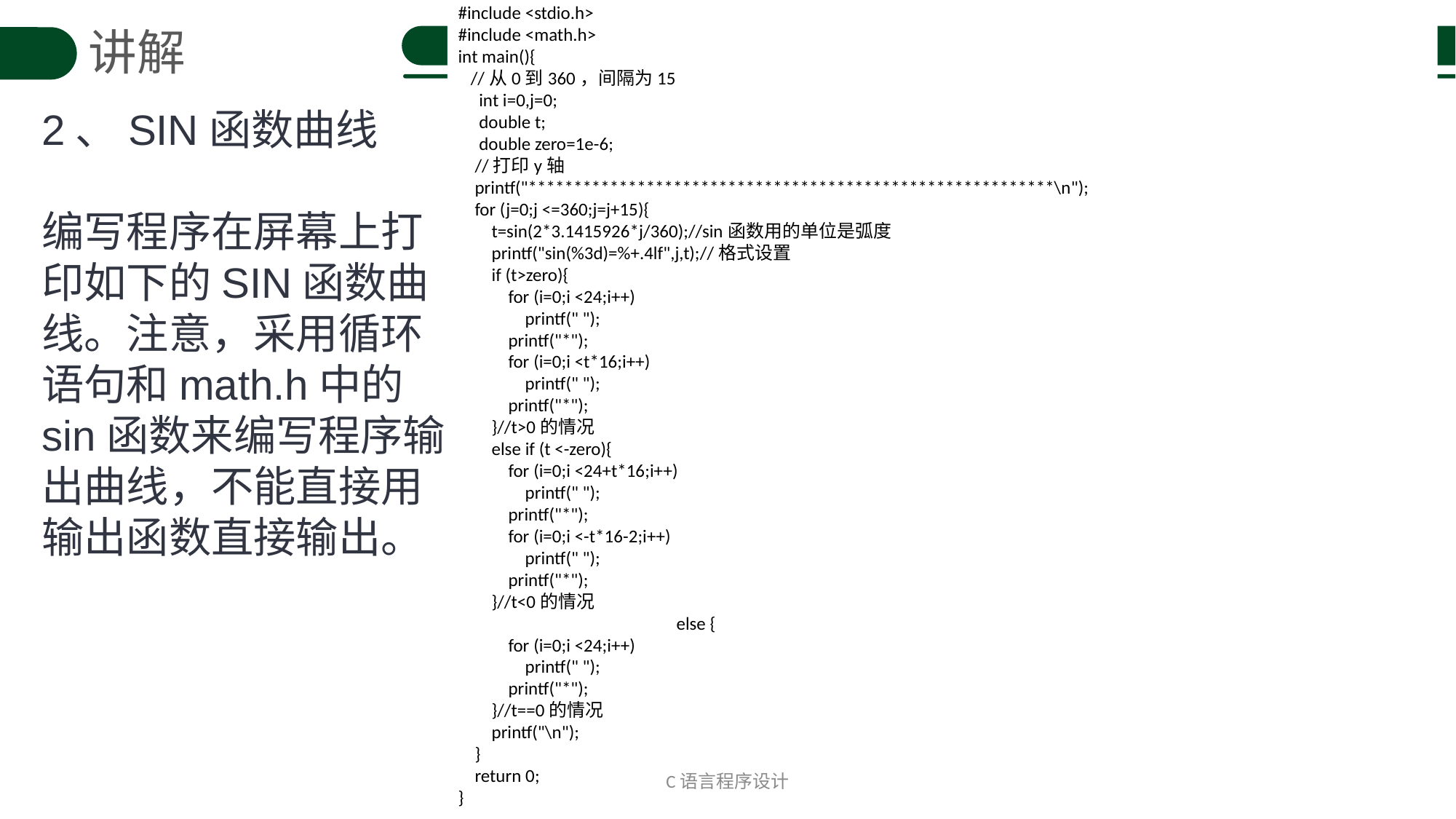

#include <stdio.h>
#include <math.h>
int main(){
   //从0到360，间隔为15
     int i=0,j=0;
     double t;
     double zero=1e-6;
    //打印y轴
    printf("**********************************************************\n");
    for (j=0;j <=360;j=j+15){
        t=sin(2*3.1415926*j/360);//sin函数用的单位是弧度
        printf("sin(%3d)=%+.4lf",j,t);//格式设置
        if (t>zero){
            for (i=0;i <24;i++)
                printf(" ");
            printf("*");
            for (i=0;i <t*16;i++)
                printf(" ");
            printf("*");
        }//t>0的情况
        else if (t <-zero){
            for (i=0;i <24+t*16;i++)
                printf(" ");
            printf("*");
            for (i=0;i <-t*16-2;i++)
                printf(" ");
            printf("*");
        }//t<0的情况
		else {
            for (i=0;i <24;i++)
                printf(" ");
            printf("*");
        }//t==0的情况
        printf("\n");
    }
    return 0;
}
讲解
2、SIN函数曲线

编写程序在屏幕上打印如下的SIN函数曲线。注意，采用循环语句和math.h中的sin函数来编写程序输出曲线，不能直接用输出函数直接输出。

C语言程序设计
11